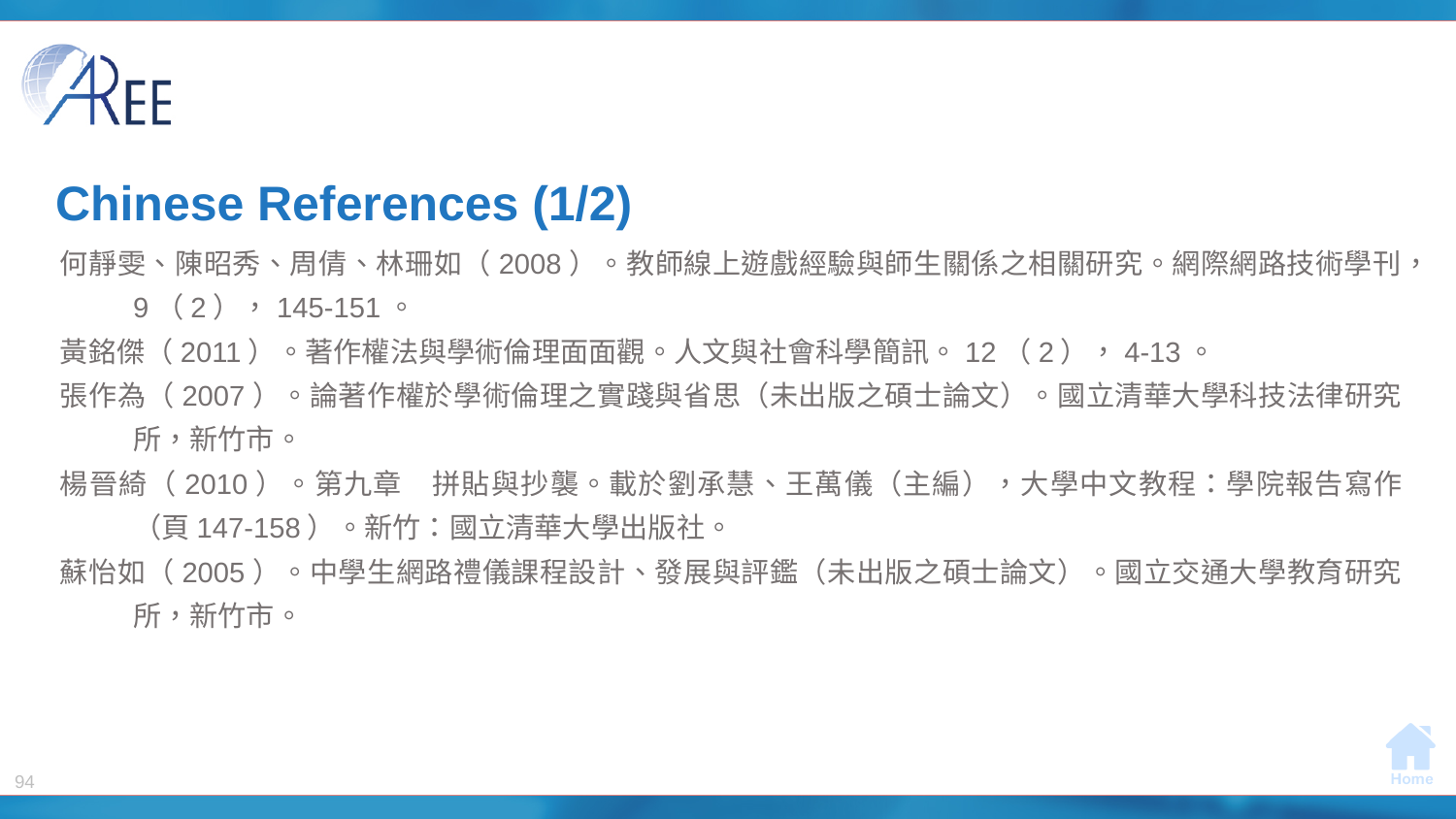

Chinese References (1/2)
何靜雯、陳昭秀、周倩、林珊如（2008）。教師線上遊戲經驗與師生關係之相關研究。網際網路技術學刊，9（2），145-151。
黃銘傑（2011）。著作權法與學術倫理面面觀。人文與社會科學簡訊。12（2），4-13。
張作為（2007）。論著作權於學術倫理之實踐與省思（未出版之碩士論文）。國立清華大學科技法律研究所，新竹市。
楊晉綺（2010）。第九章　拼貼與抄襲。載於劉承慧、王萬儀（主編），大學中文教程：學院報告寫作（頁147-158）。新竹：國立清華大學出版社。
蘇怡如（2005）。中學生網路禮儀課程設計、發展與評鑑（未出版之碩士論文）。國立交通大學教育研究所，新竹市。
94